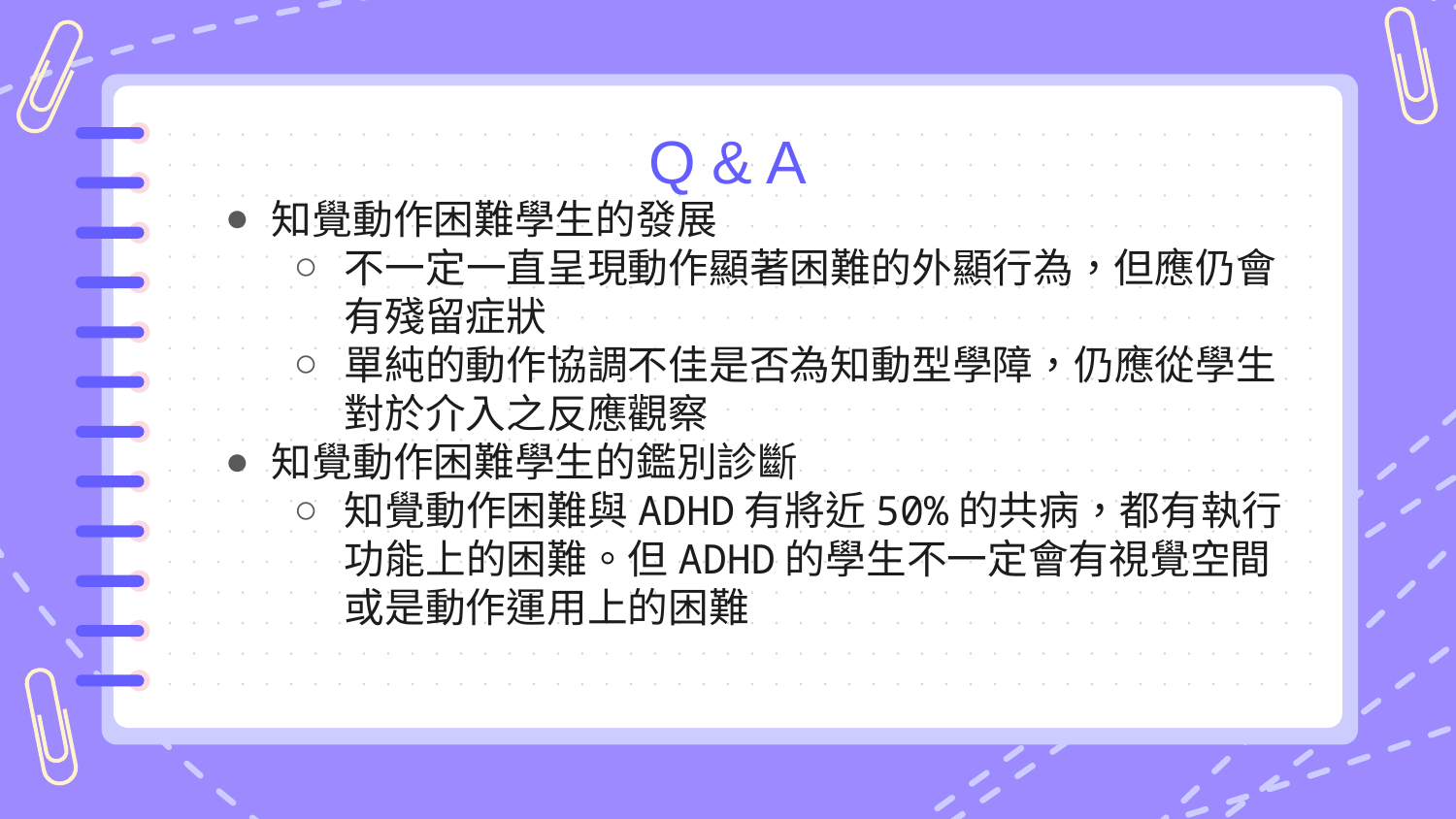

# Q & A
知覺動作困難學生的發展
不一定一直呈現動作顯著困難的外顯行為，但應仍會有殘留症狀
單純的動作協調不佳是否為知動型學障，仍應從學生對於介入之反應觀察
知覺動作困難學生的鑑別診斷
知覺動作困難與ADHD有將近50%的共病，都有執行功能上的困難。但ADHD的學生不一定會有視覺空間或是動作運用上的困難